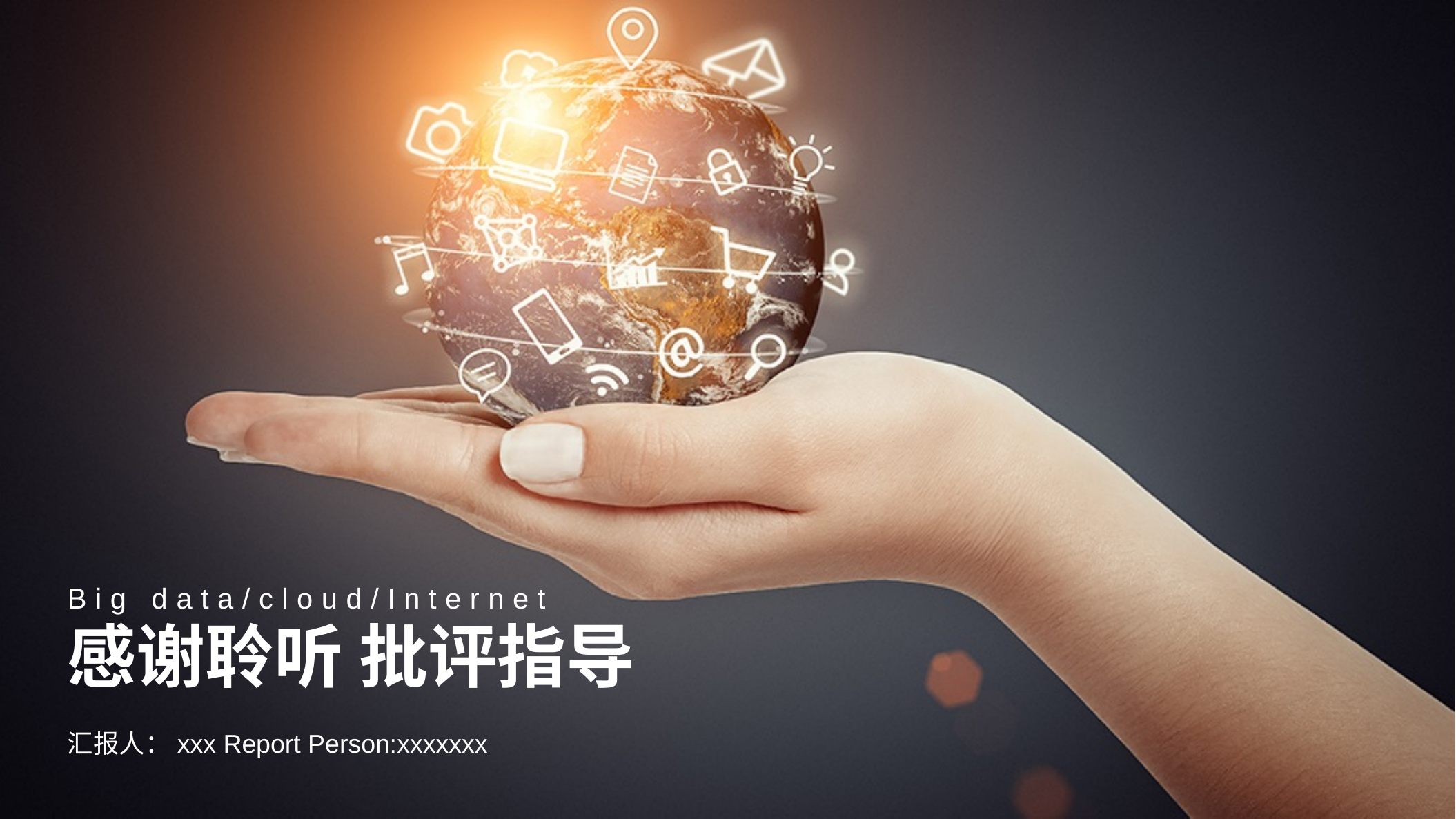

Big data/cloud/Internet
感谢聆听 批评指导
汇报人：xxx Report Person:xxxxxxx